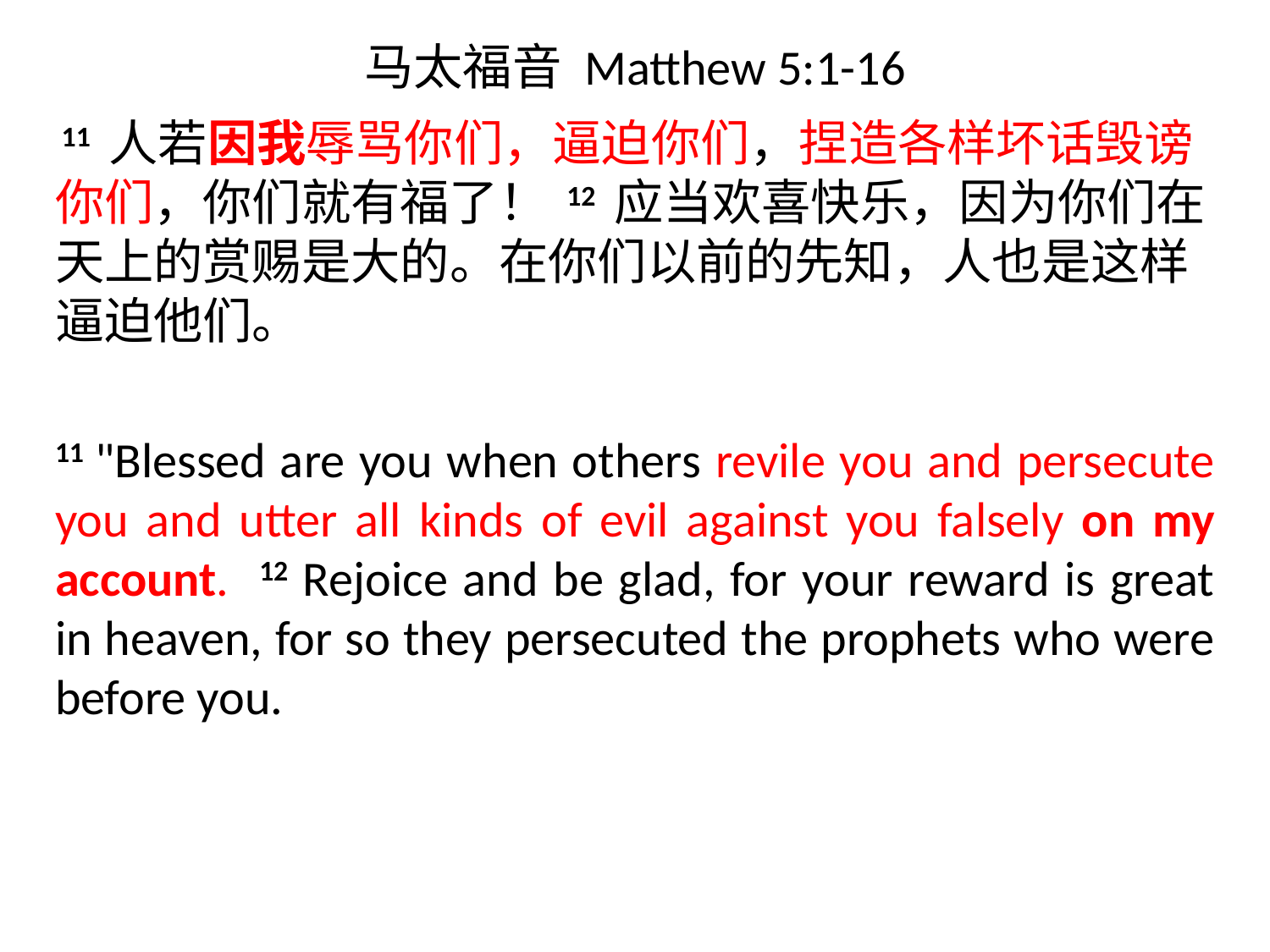

# 马太福音 Matthew 5:1-16
 11 人若因我辱骂你们，逼迫你们，捏造各样坏话毁谤你们，你们就有福了！ 12 应当欢喜快乐，因为你们在天上的赏赐是大的。在你们以前的先知，人也是这样逼迫他们。

11 "Blessed are you when others revile you and persecute you and utter all kinds of evil against you falsely on my account.  12 Rejoice and be glad, for your reward is great in heaven, for so they persecuted the prophets who were before you.